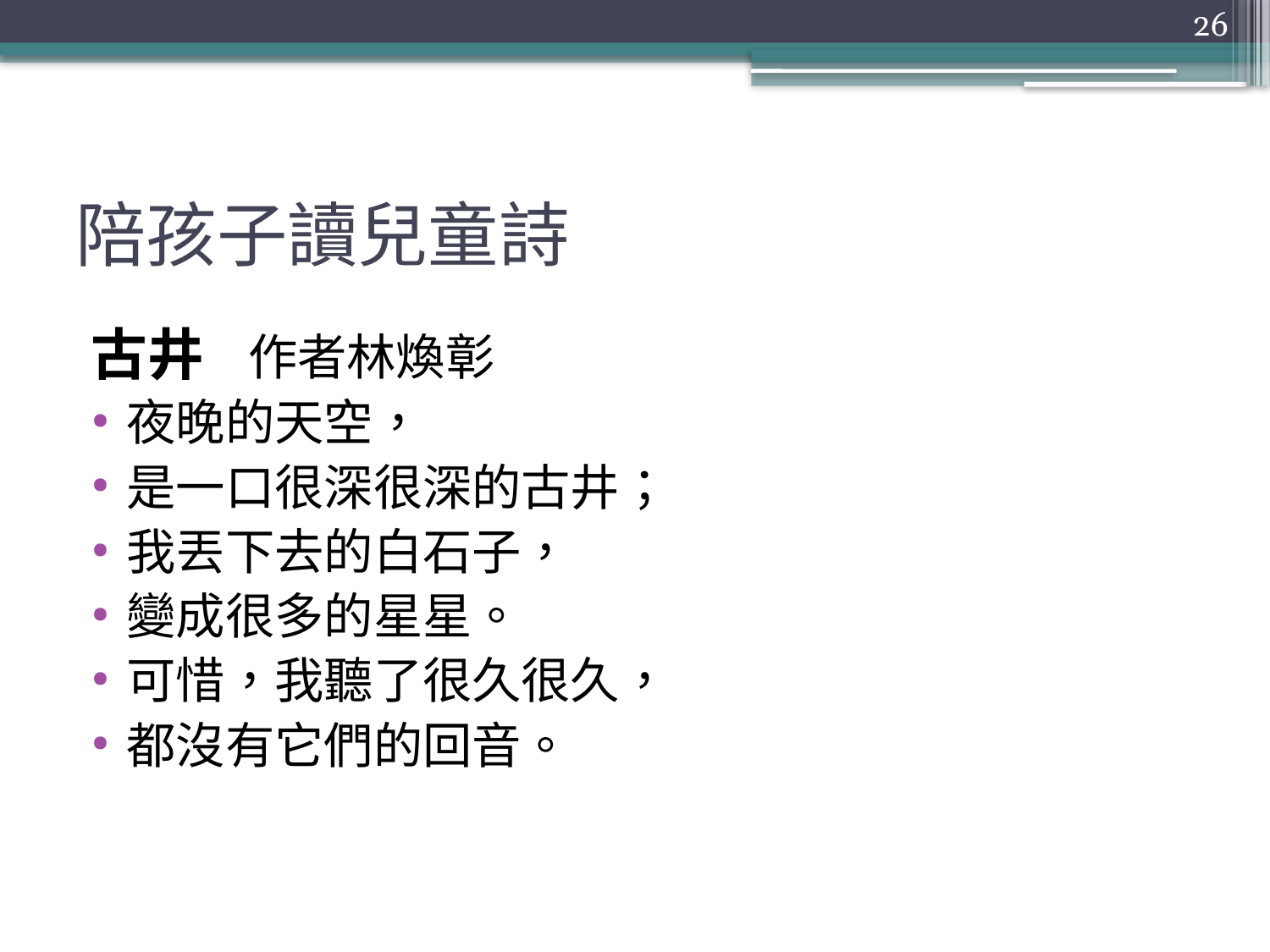

26

# 陪孩子讀兒童詩
古井    作者林煥彰
夜晚的天空，
是一口很深很深的古井；
我丟下去的白石子，
變成很多的星星。
可惜，我聽了很久很久，
都沒有它們的回音。